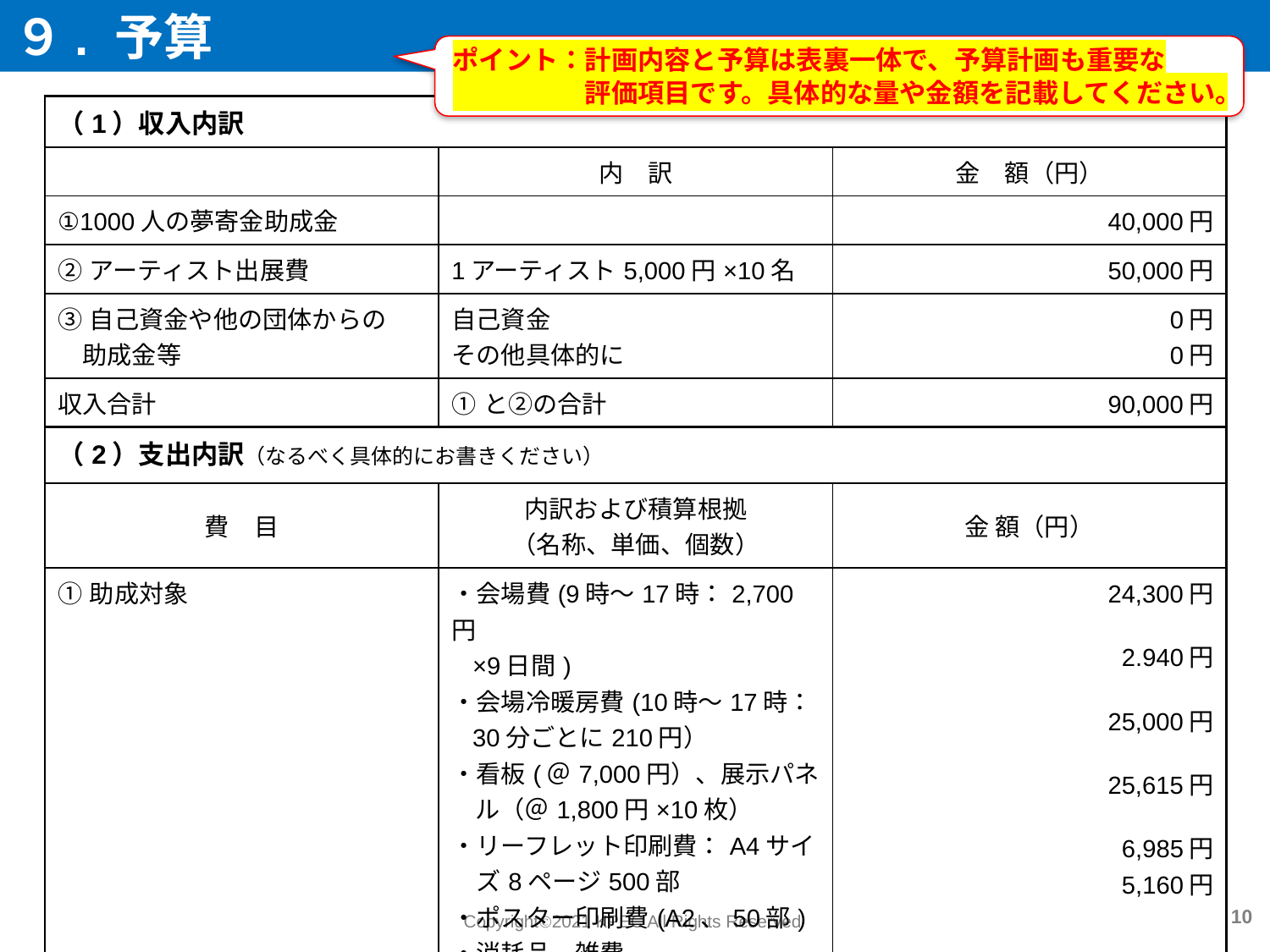

９. 予算
 7.予算
ポイント：計画内容と予算は表裏一体で、予算計画も重要な
　　　　　評価項目です。具体的な量や金額を記載してください。
| （1）収入内訳 |  |  |
| --- | --- | --- |
|  | 内　訳 | 金　額（円） |
| ①1000人の夢寄金助成金 |  | 40,000円 |
| ②アーティスト出展費 | 1アーティスト5,000円×10名 | 50,000円 |
| ③自己資金や他の団体からの 　助成金等 | 自己資金 その他具体的に | 0円 0円 |
| 収入合計 | ①と②の合計 | 90,000円 |
| （2）支出内訳（なるべく具体的にお書きください） |  |  |
| 費　目 | 内訳および積算根拠 （名称、単価、個数） | 金 額（円） |
| ①助成対象 | ・会場費(9時〜17時：2,700円 ×9日間) ・会場冷暖房費(10時〜17時： 30分ごとに210円） ・看板(＠7,000円）、展示パネ ル（＠1,800円×10枚） ・リーフレット印刷費：A4サイ 　ズ8ページ500部　　 ・ポスター印刷費(A2、50部) ・消耗品、雑費 | 24,300円 2.940円 25,000円 25,615円 6,985円 5,160円 |
| ②助成対象外 |  | 0円 |
| 支出合計 |  | 90,000円 |